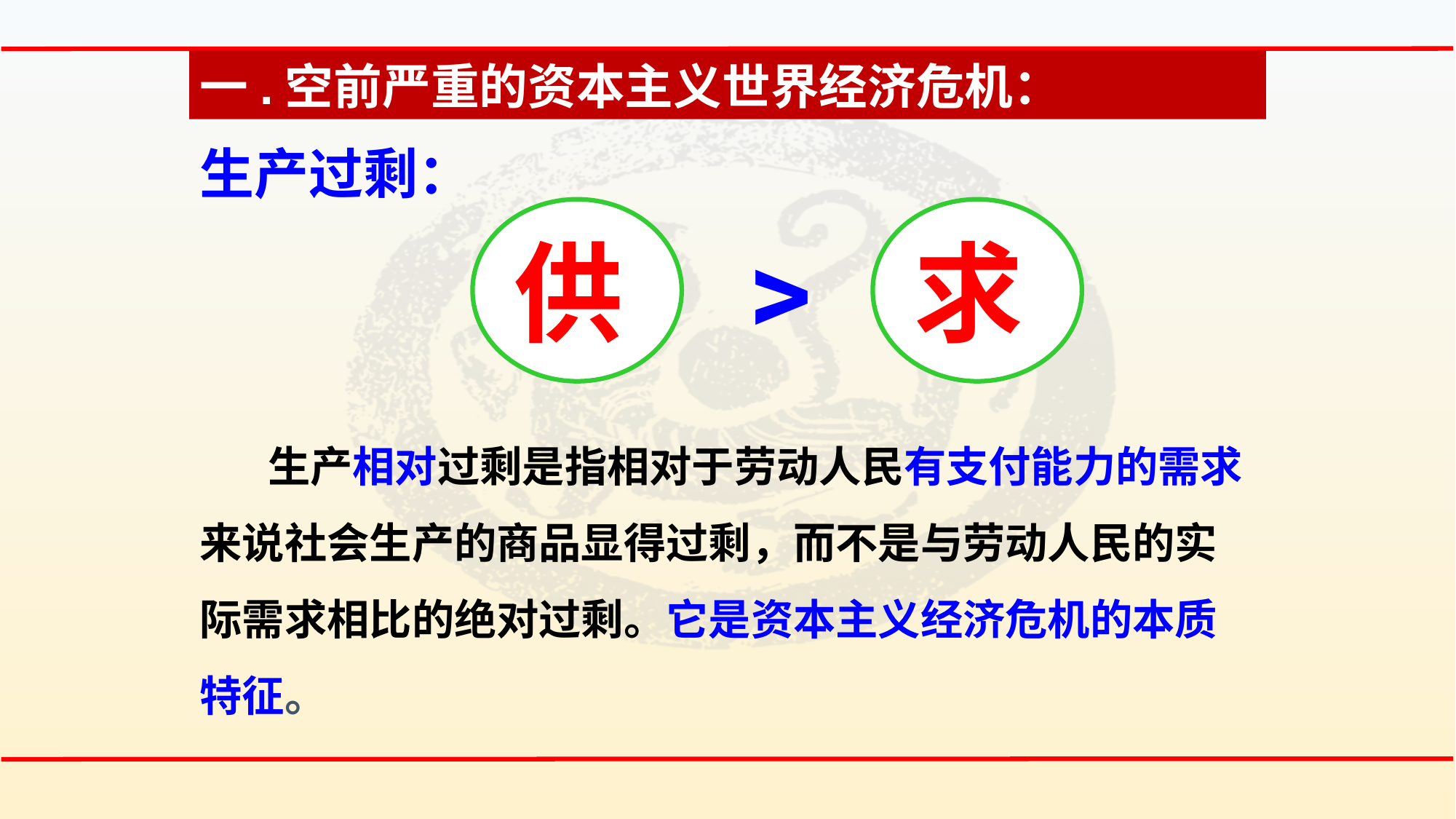

一.空前严重的资本主义世界经济危机：
生产过剩：
﹥
供
求
      生产相对过剩是指相对于劳动人民有支付能力的需求来说社会生产的商品显得过剩，而不是与劳动人民的实际需求相比的绝对过剩。它是资本主义经济危机的本质特征。